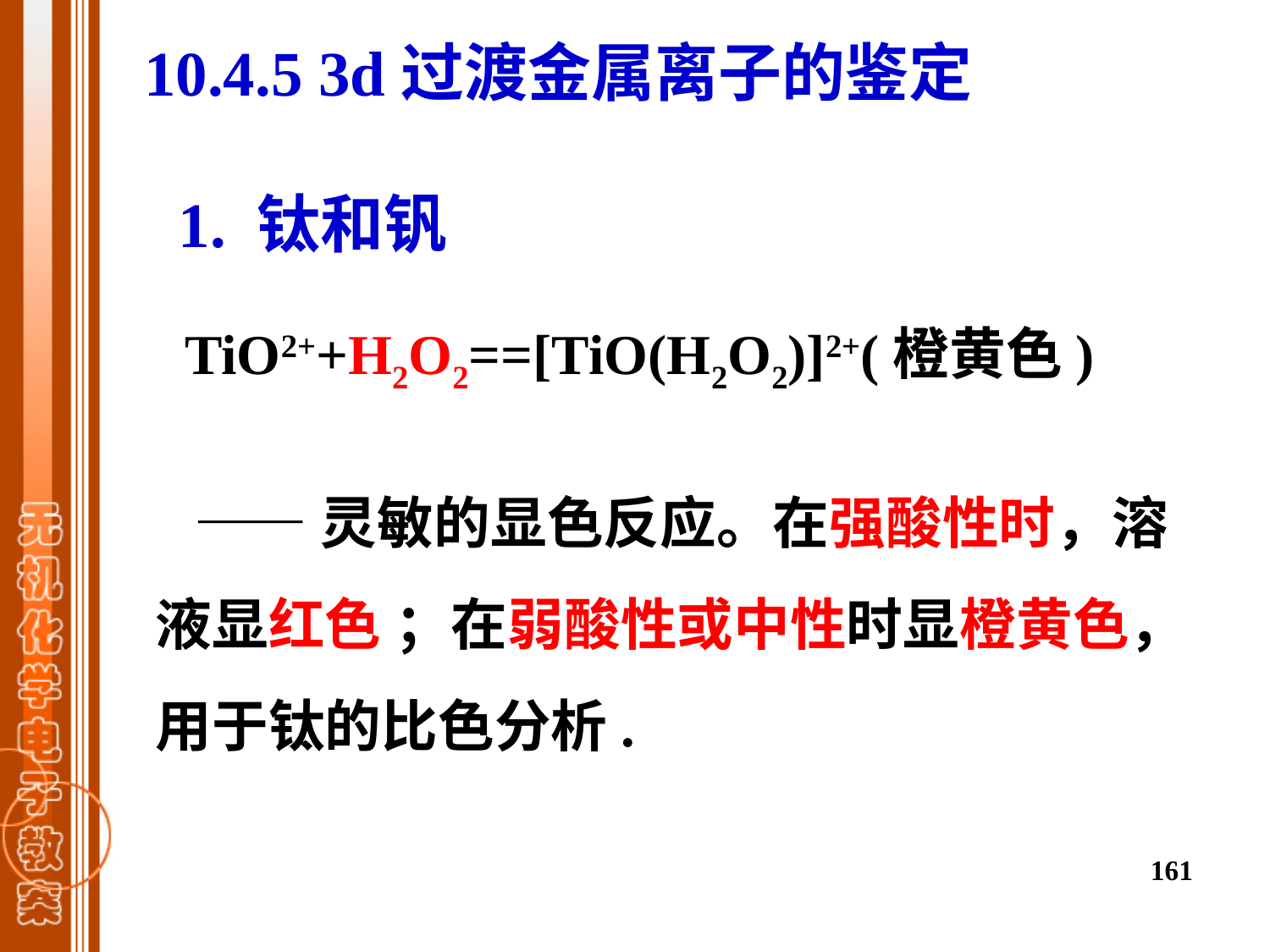

10.4.5 3d过渡金属离子的鉴定
1. 钛和钒
TiO2++H2O2==[TiO(H2O2)]2+(橙黄色)
   ——灵敏的显色反应。在强酸性时，溶液显红色 ；在弱酸性或中性时显橙黄色，用于钛的比色分析.
161